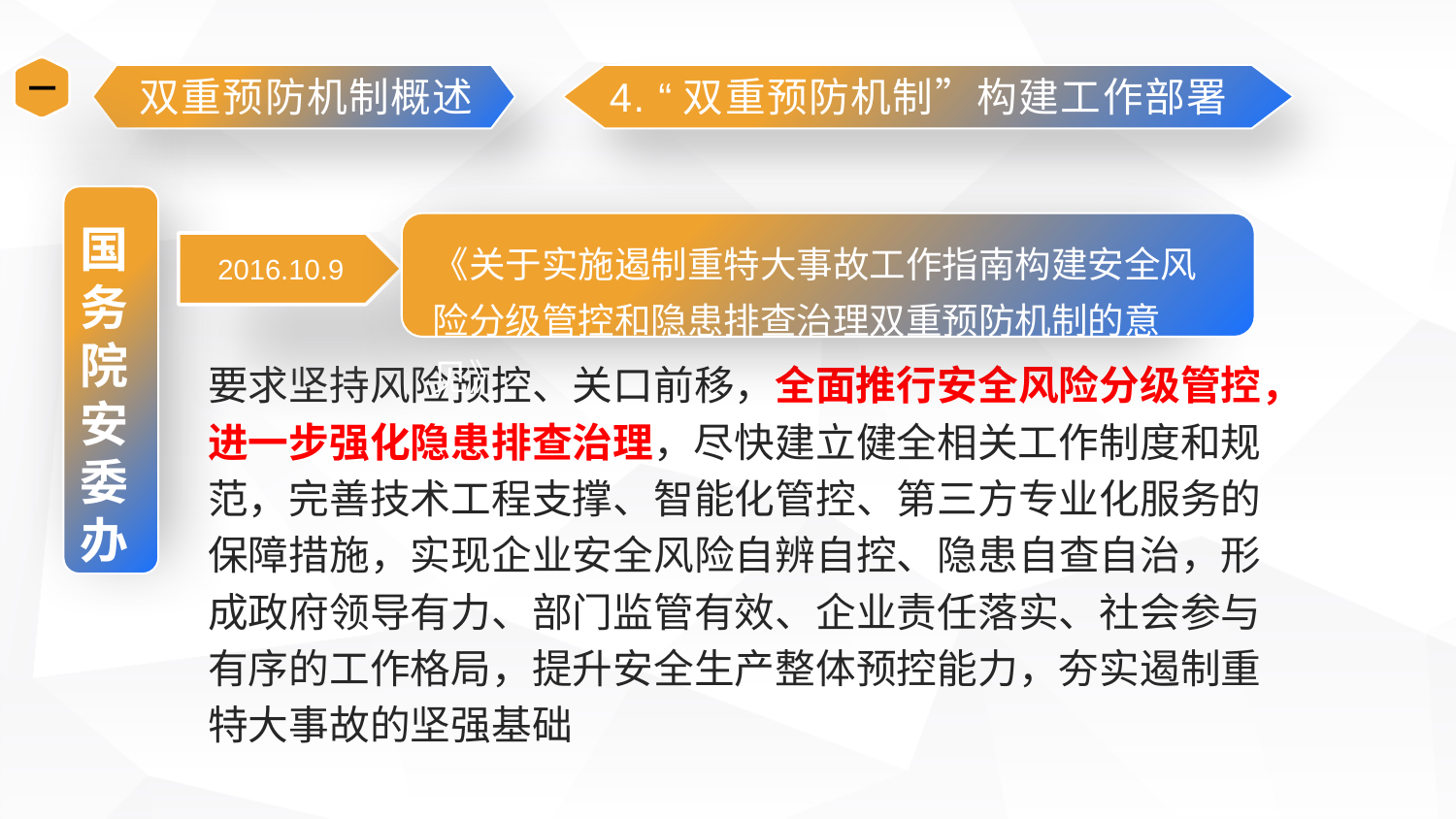

一

双重预防机制概述

4. “双重预防机制”构建工作部署

国务院安委办

《关于实施遏制重特大事故工作指南构建安全风险分级管控和隐患排查治理双重预防机制的意见》
2016.10.9

要求坚持风险预控、关口前移，全面推行安全风险分级管控，进一步强化隐患排查治理，尽快建立健全相关工作制度和规范，完善技术工程支撑、智能化管控、第三方专业化服务的保障措施，实现企业安全风险自辨自控、隐患自查自治，形成政府领导有力、部门监管有效、企业责任落实、社会参与有序的工作格局，提升安全生产整体预控能力，夯实遏制重特大事故的坚强基础

12